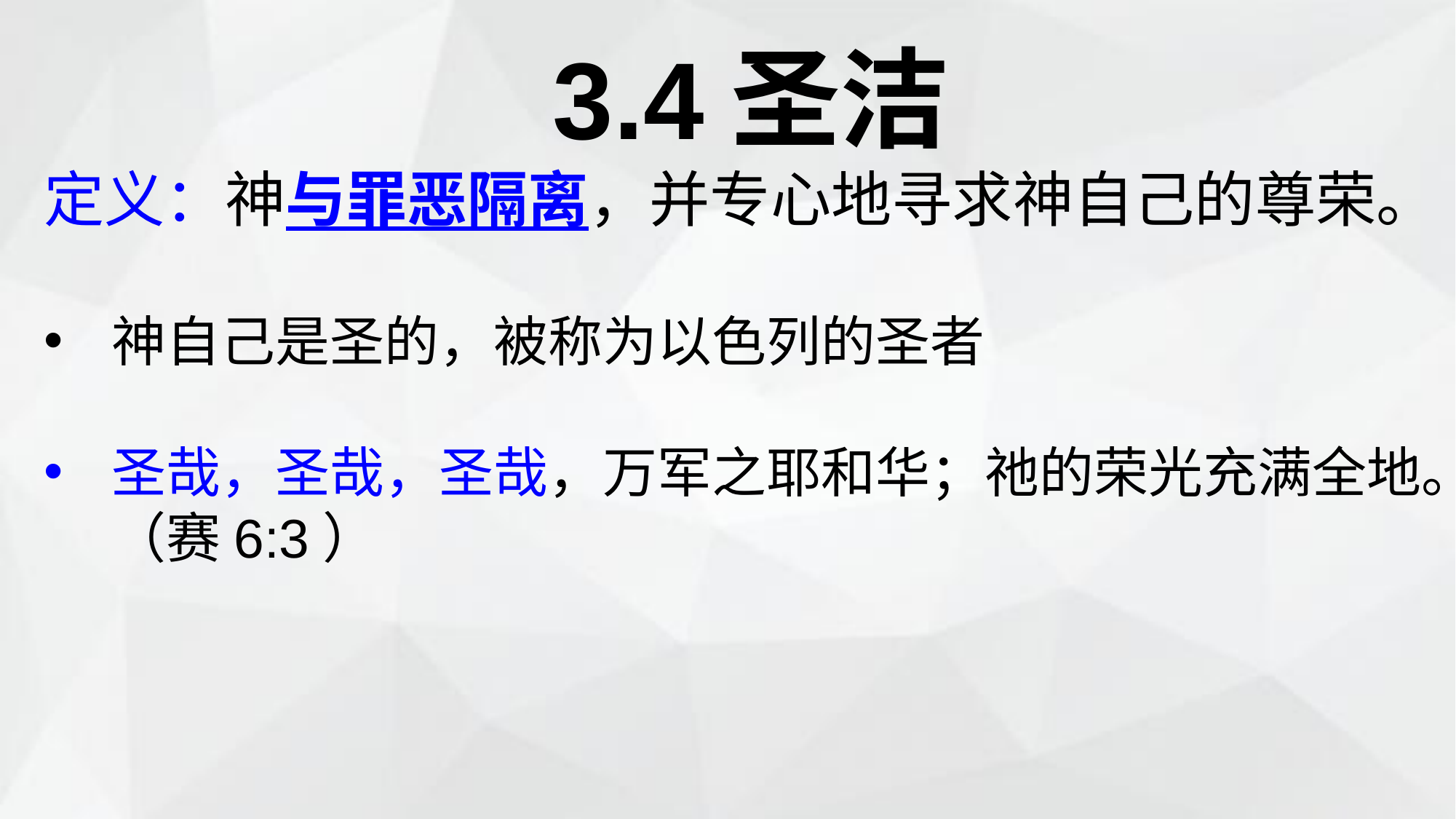

3.4圣洁
定义：神与罪恶隔离，并专心地寻求神自己的尊荣。

神自己是圣的，被称为以色列的圣者

圣哉，圣哉，圣哉，万军之耶和华；祂的荣光充满全地。（赛6:3）

43